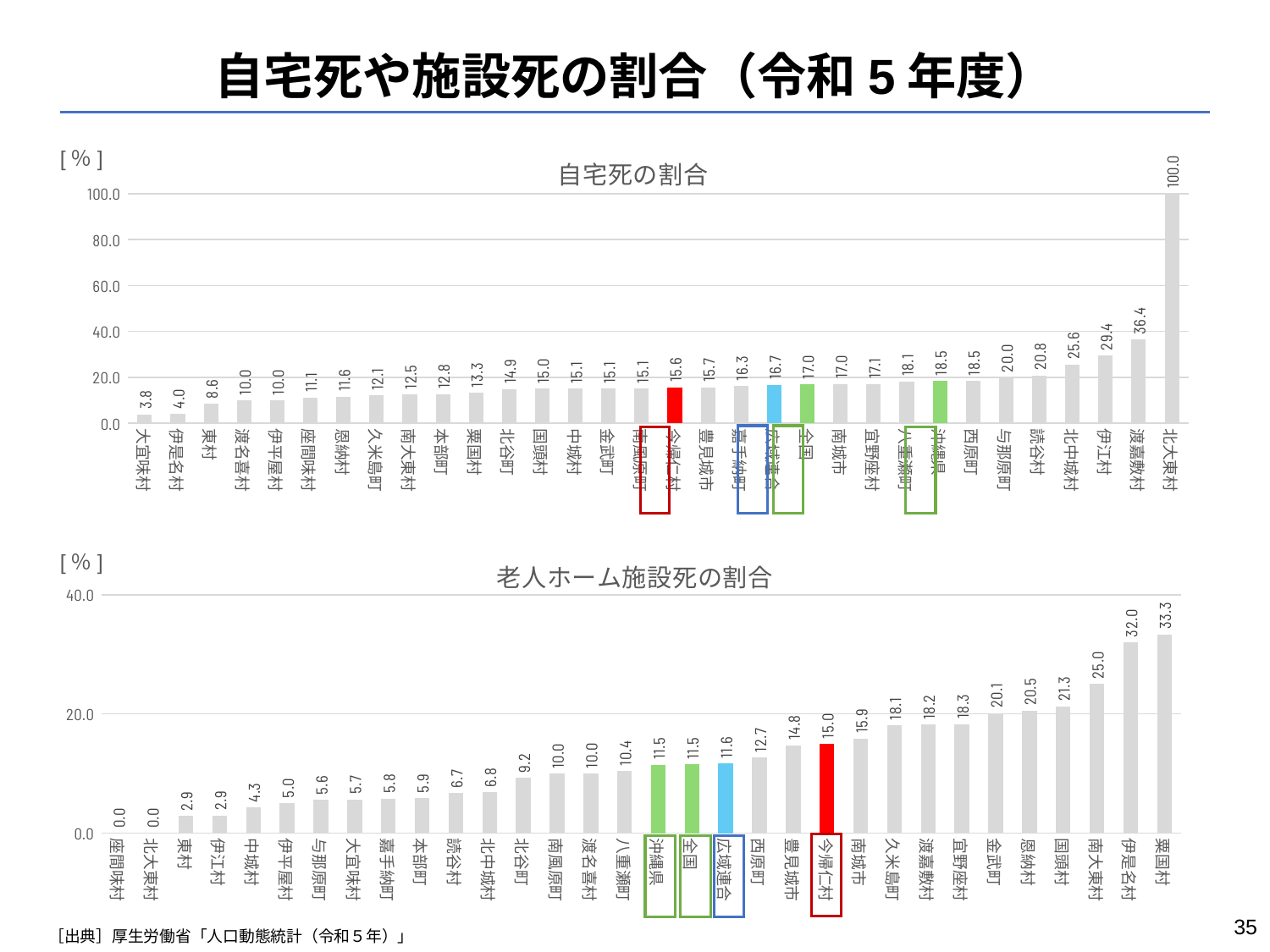

# 自宅死や施設死の割合（令和5年度）

### Chart:

| Category | 自宅死の割合 |
|---|---|
| 大宜味村 | 3.7735849056603774 |
| 伊是名村 | 4.0 |
| 東村 | 8.571428571428571 |
| 渡名喜村 | 10.0 |
| 伊平屋村 | 10.0 |
| 座間味村 | 11.11111111111111 |
| 恩納村 | 11.643835616438356 |
| 久米島町 | 12.068965517241379 |
| 南大東村 | 12.5 |
| 本部町 | 12.76595744680851 |
| 粟国村 | 13.333333333333334 |
| 北谷町 | 14.859437751004014 |
| 国頭村 | 15.0 |
| 中城村 | 15.053763440860216 |
| 金武町 | 15.09433962264151 |
| 南風原町 | 15.120274914089347 |
| 今帰仁村 | 15.646258503401361 |
| 豊見城市 | 15.700934579439252 |
| 嘉手納町 | 16.315789473684212 |
| 広域連合 | 16.71111111111111 |
| 全国 | 16.972745580553163 |
| 南城市 | 17.01720841300191 |
| 宜野座村 | 17.073170731707318 |
| 八重瀬町 | 18.098159509202453 |
| 沖縄県 | 18.45135671740569 |
| 西原町 | 18.461538461538463 |
| 与那原町 | 20.0 |
| 読谷村 | 20.843672456575682 |
| 北中城村 | 25.568181818181817 |
| 伊江村 | 29.411764705882355 |
| 渡嘉敷村 | 36.36363636363637 |
| 北大東村 | 100.0 |
[％]

[％]

### Chart: 老人ホーム施設死の割合

| Category | 老人ホーム施設死の割合 |
|---|---|
| 座間味村 | 0.0 |
| 北大東村 | 0.0 |
| 東村 | 2.857142857142857 |
| 伊江村 | 2.941176470588235 |
| 中城村 | 4.301075268817205 |
| 伊平屋村 | 5.0 |
| 与那原町 | 5.555555555555555 |
| 大宜味村 | 5.660377358490567 |
| 嘉手納町 | 5.7894736842105265 |
| 本部町 | 5.851063829787234 |
| 読谷村 | 6.699751861042183 |
| 北中城村 | 6.8181818181818175 |
| 北谷町 | 9.236947791164658 |
| 南風原町 | 9.965635738831615 |
| 渡名喜村 | 10.0 |
| 八重瀬町 | 10.429447852760736 |
| 沖縄県 | 11.455989410986103 |
| 全国 | 11.540273407640482 |
| 広域連合 | 11.644444444444444 |
| 西原町 | 12.692307692307692 |
| 豊見城市 | 14.766355140186915 |
| 今帰仁村 | 14.965986394557824 |
| 南城市 | 15.86998087954111 |
| 久米島町 | 18.103448275862068 |
| 渡嘉敷村 | 18.181818181818183 |
| 宜野座村 | 18.29268292682927 |
| 金武町 | 20.125786163522015 |
| 恩納村 | 20.54794520547945 |
| 国頭村 | 21.25 |
| 南大東村 | 25.0 |
| 伊是名村 | 32.0 |
| 粟国村 | 33.33333333333333 |

35
［出典］厚生労働省「人口動態統計（令和５年）」